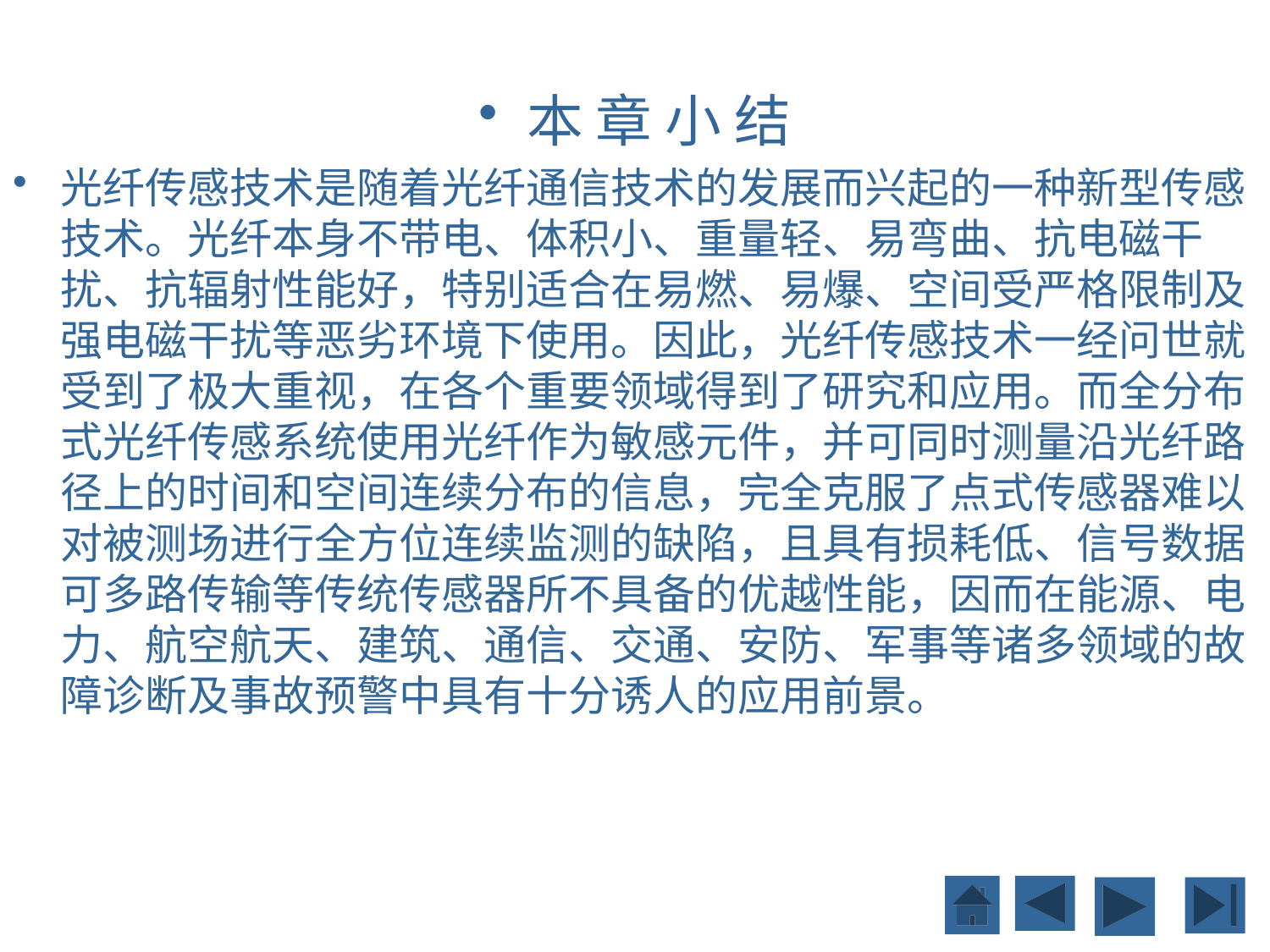

本 章 小 结
光纤传感技术是随着光纤通信技术的发展而兴起的一种新型传感技术。光纤本身不带电、体积小、重量轻、易弯曲、抗电磁干扰、抗辐射性能好，特别适合在易燃、易爆、空间受严格限制及强电磁干扰等恶劣环境下使用。因此，光纤传感技术一经问世就受到了极大重视，在各个重要领域得到了研究和应用。而全分布式光纤传感系统使用光纤作为敏感元件，并可同时测量沿光纤路径上的时间和空间连续分布的信息，完全克服了点式传感器难以对被测场进行全方位连续监测的缺陷，且具有损耗低、信号数据可多路传输等传统传感器所不具备的优越性能，因而在能源、电力、航空航天、建筑、通信、交通、安防、军事等诸多领域的故障诊断及事故预警中具有十分诱人的应用前景。